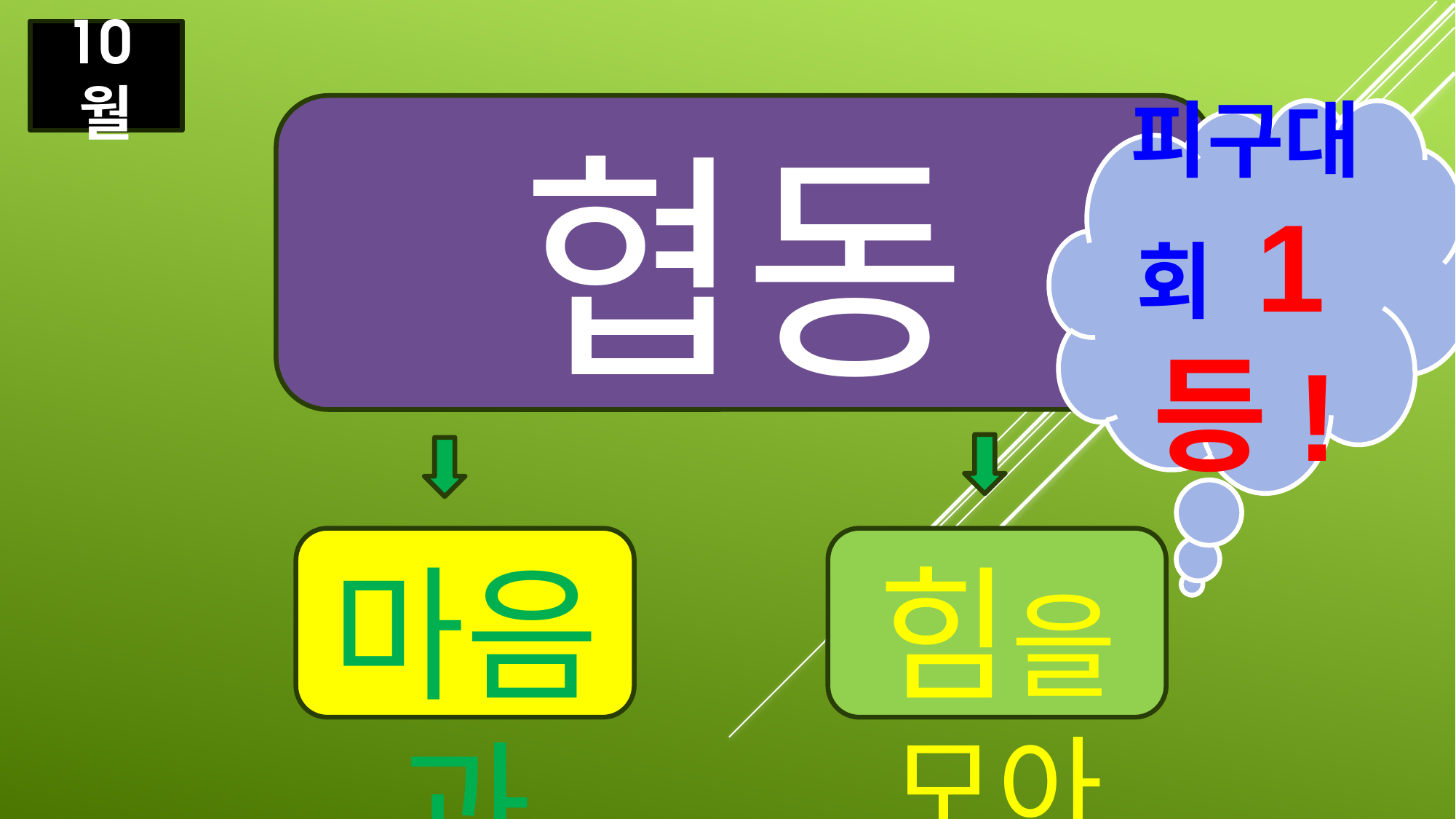

10월
협동

마음과
힘을 모아
피구대회 1등!